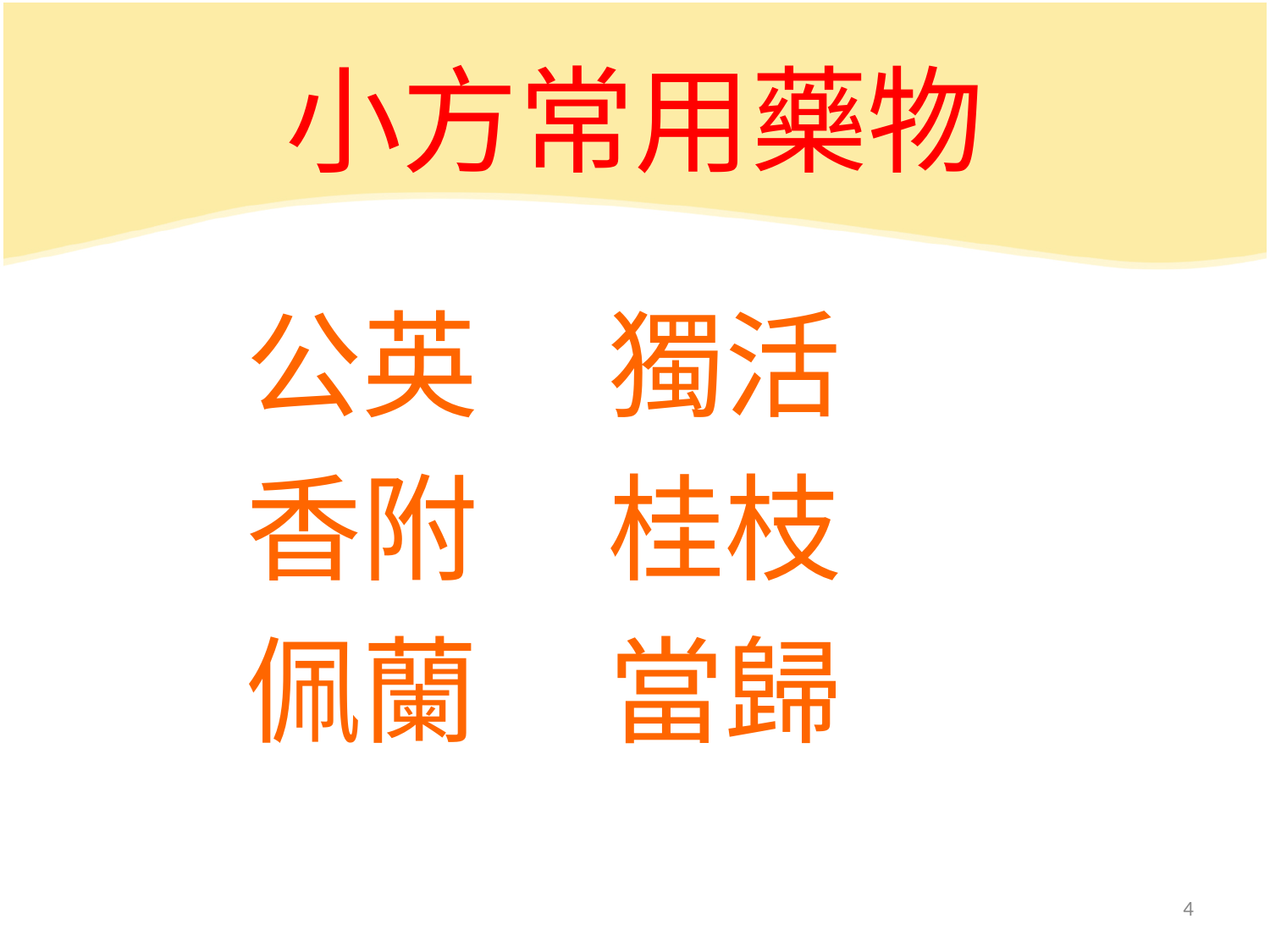

# 小方常用藥物
     公英     獨活
     香附     桂枝
     佩蘭     當歸

4